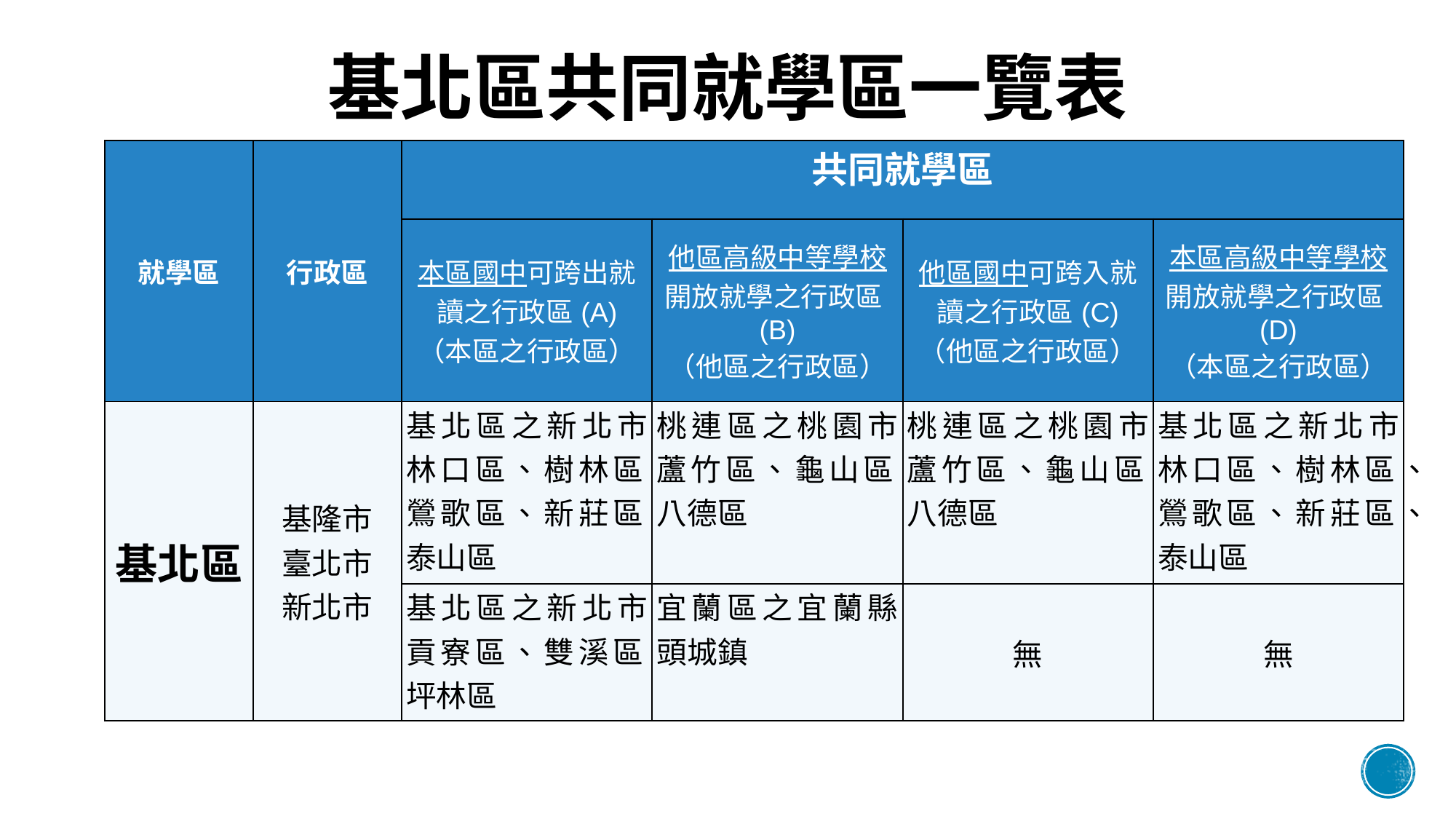

# 基北區共同就學區一覽表
| 就學區 | 行政區 | 共同就學區 |  |  |  |
| --- | --- | --- | --- | --- | --- |
|  |  | 本區國中可跨出就讀之行政區(A) （本區之行政區） | 他區高級中等學校開放就學之行政區(B) （他區之行政區） | 他區國中可跨入就讀之行政區(C) （他區之行政區） | 本區高級中等學校開放就學之行政區(D) （本區之行政區） |
| 基北區 | 基隆市 臺北市 新北市 | 基北區之新北市林口區、樹林區、鶯歌區、新莊區、泰山區 | 桃連區之桃園市蘆竹區、龜山區、八德區 | 桃連區之桃園市蘆竹區、龜山區、八德區 | 基北區之新北市林口區、樹林區、鶯歌區、新莊區、泰山區 |
|  |  | 基北區之新北市貢寮區、雙溪區、坪林區 | 宜蘭區之宜蘭縣頭城鎮 | 無 | 無 |